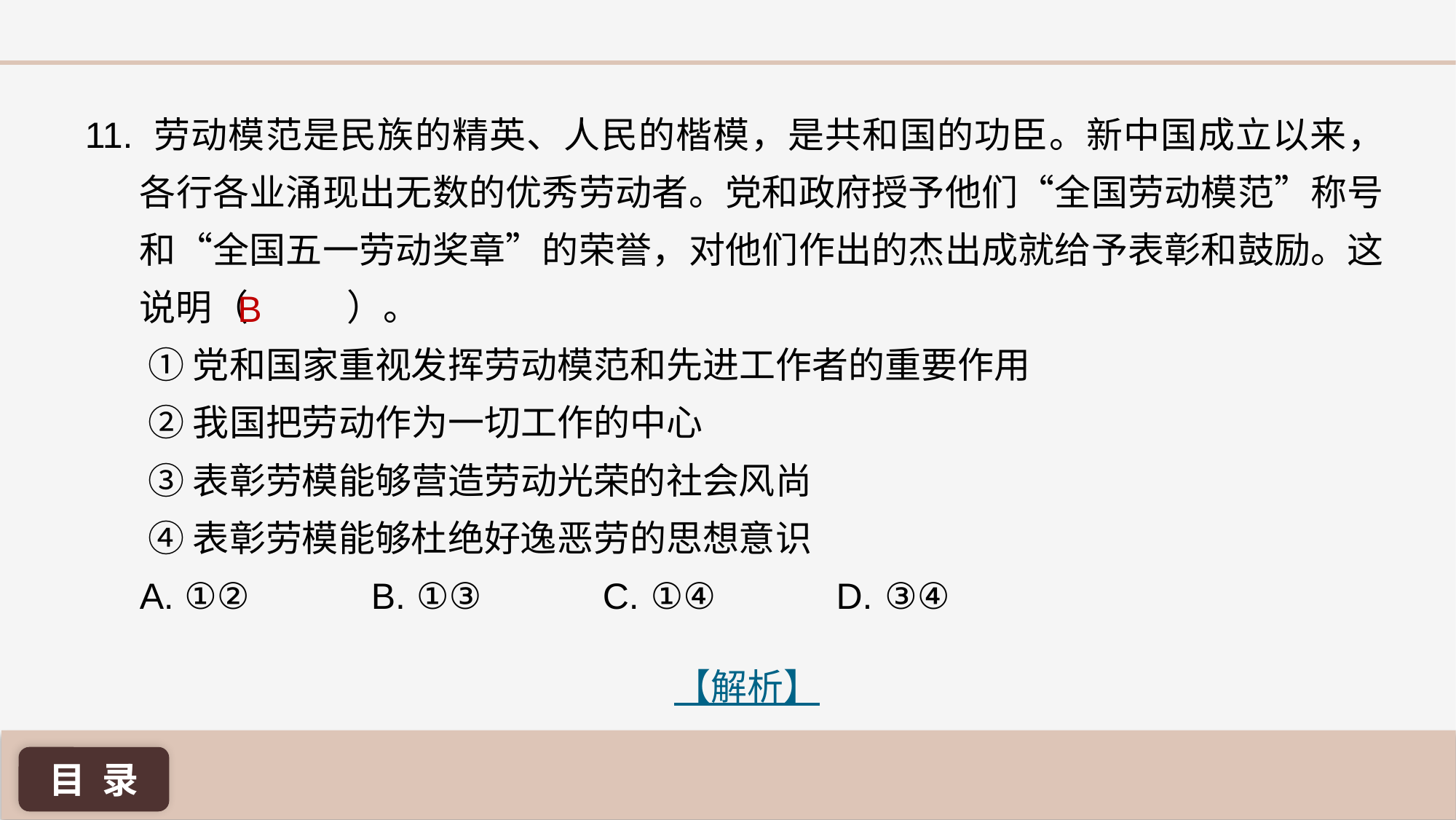

11. 劳动模范是民族的精英、人民的楷模，是共和国的功臣。新中国成立以来，各行各业涌现出无数的优秀劳动者。党和政府授予他们“全国劳动模范”称号和“全国五一劳动奖章”的荣誉，对他们作出的杰出成就给予表彰和鼓励。这说明（            ）。
	 ①党和国家重视发挥劳动模范和先进工作者的重要作用
	 ②我国把劳动作为一切工作的中心
	 ③表彰劳模能够营造劳动光荣的社会风尚
	 ④表彰劳模能够杜绝好逸恶劳的思想意识
A. ①②            B. ①③            C. ①④            D. ③④
B
【解析】